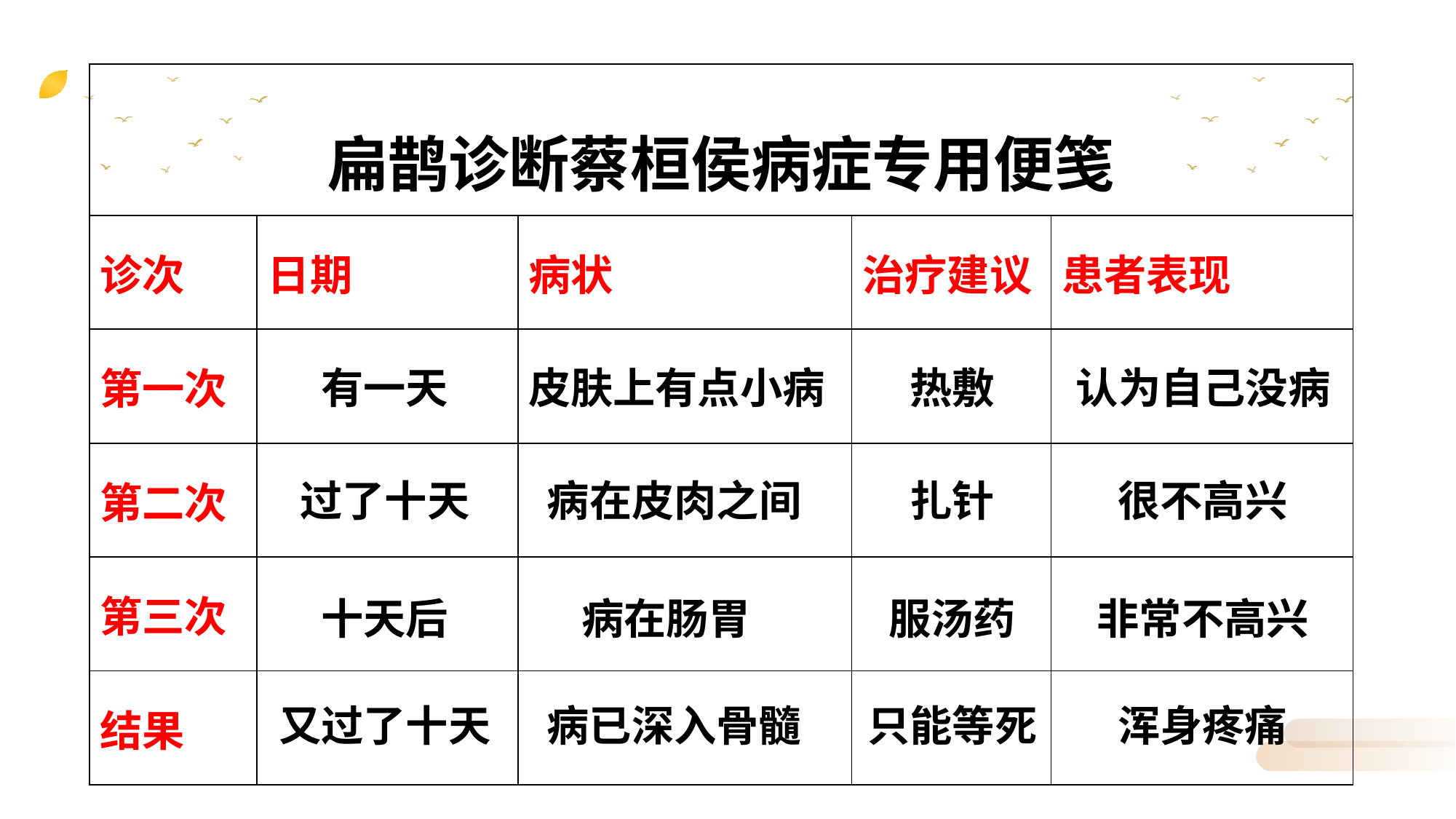

| 扁鹊诊断蔡桓侯病症专用便笺 |  |  |  |  |
| --- | --- | --- | --- | --- |
| 诊次 | 日期 | 病状 | 治疗建议 | 患者表现 |
| 第一次 |  |  |  |  |
| 第二次 |  |  |  |  |
| 第三次 |  |  |  |  |
| 结果 |  |  |  |  |
有一天
皮肤上有点小病
热敷
认为自己没病
过了十天
病在皮肉之间
扎针
很不高兴
十天后
病在肠胃
服汤药
非常不高兴
又过了十天
病已深入骨髓
只能等死
浑身疼痛